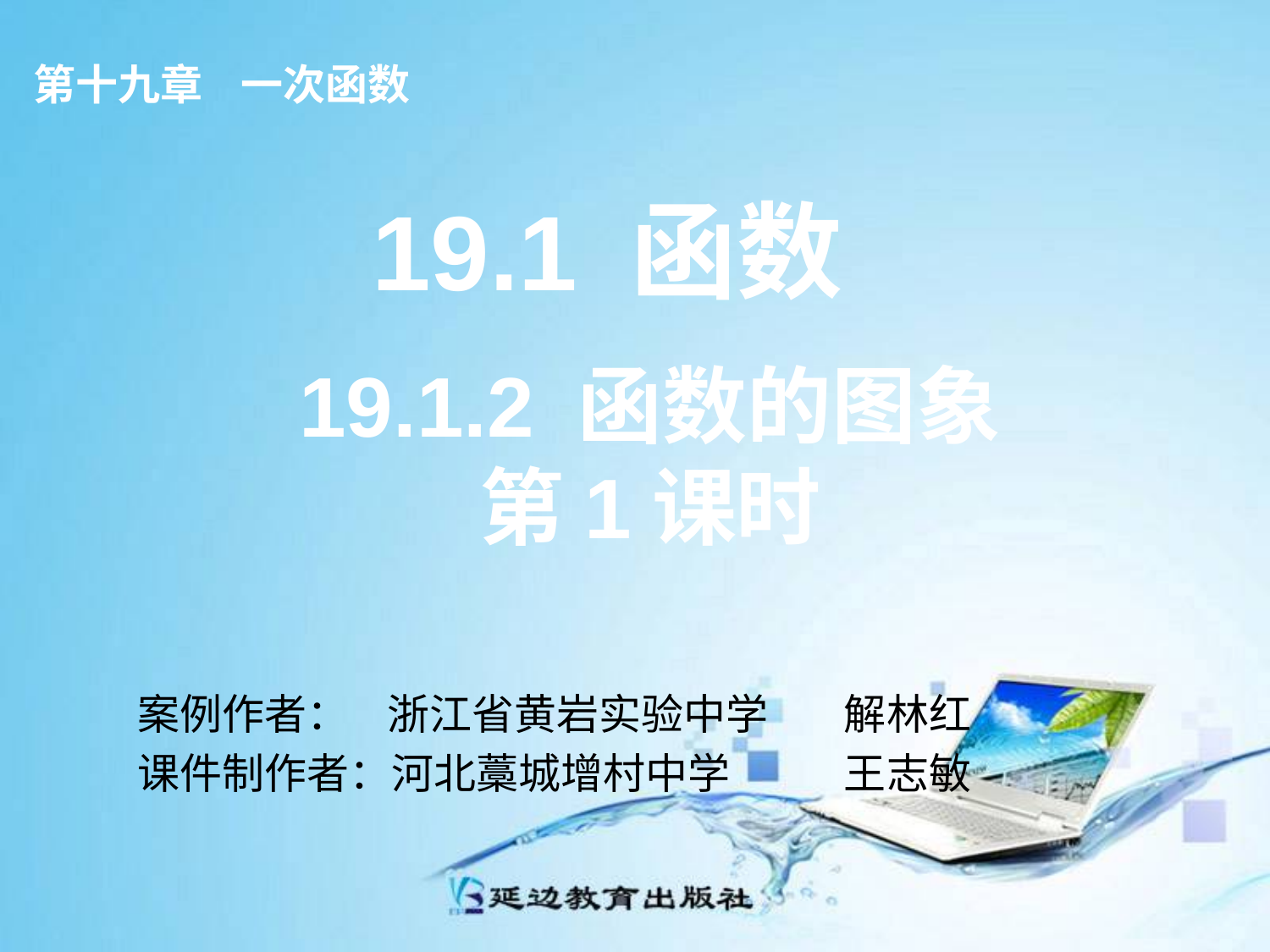

第十九章    一次函数
| 19.1 函数 |
| --- |
19.1.2 函数的图象
第1课时
案例作者：    浙江省黄岩实验中学        解林红
课件制作者：河北藁城增村中学            王志敏